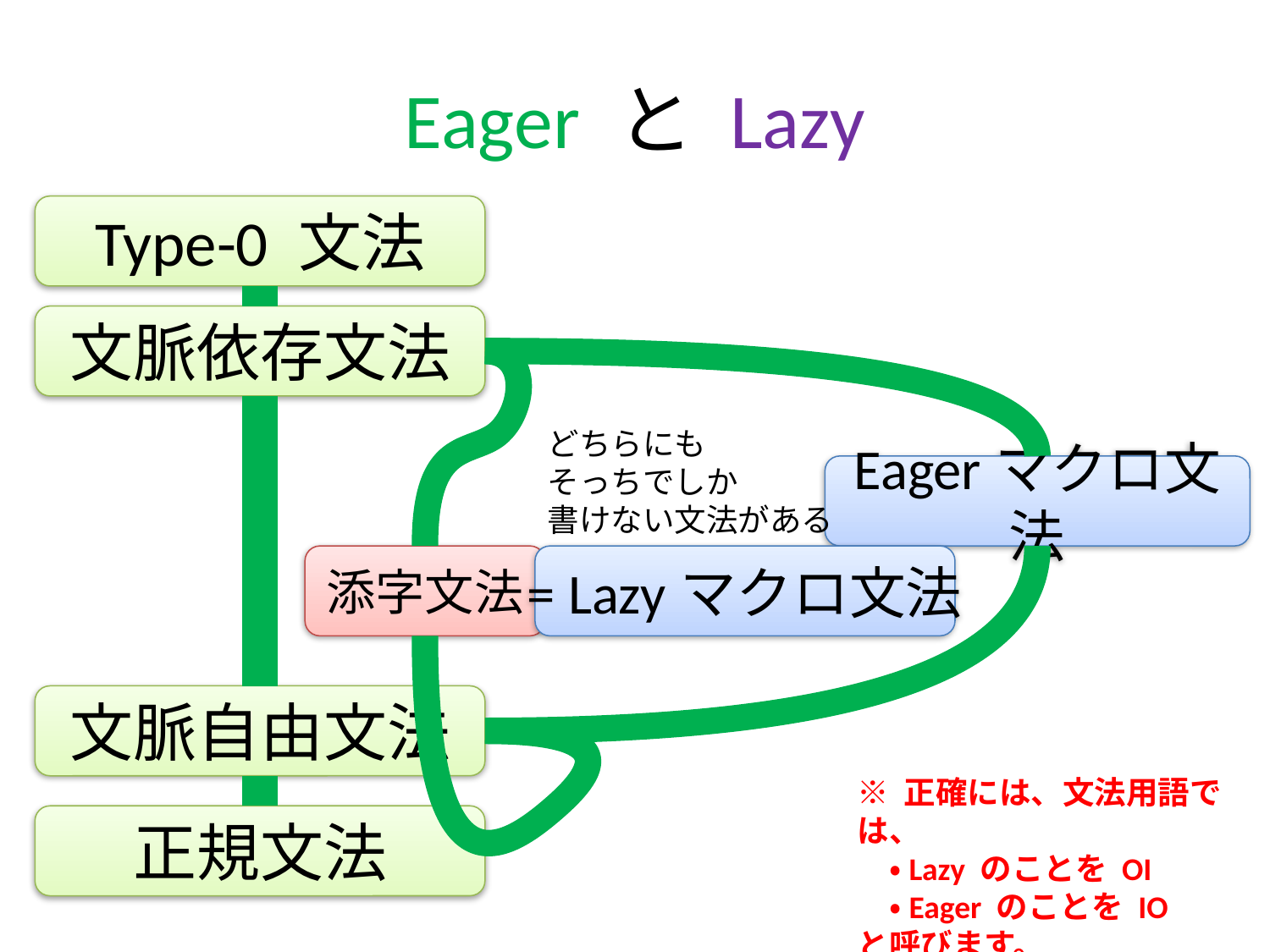

# Eager と Lazy
Type-0 文法
文脈依存文法
どちらにも
そっちでしか
書けない文法がある
Eagerマクロ文法
添字文法
= Lazyマクロ文法
文脈自由文法
※ 正確には、文法用語では、
　・Lazy のことを OI
　・Eager のことを IO
と呼びます。
正規文法